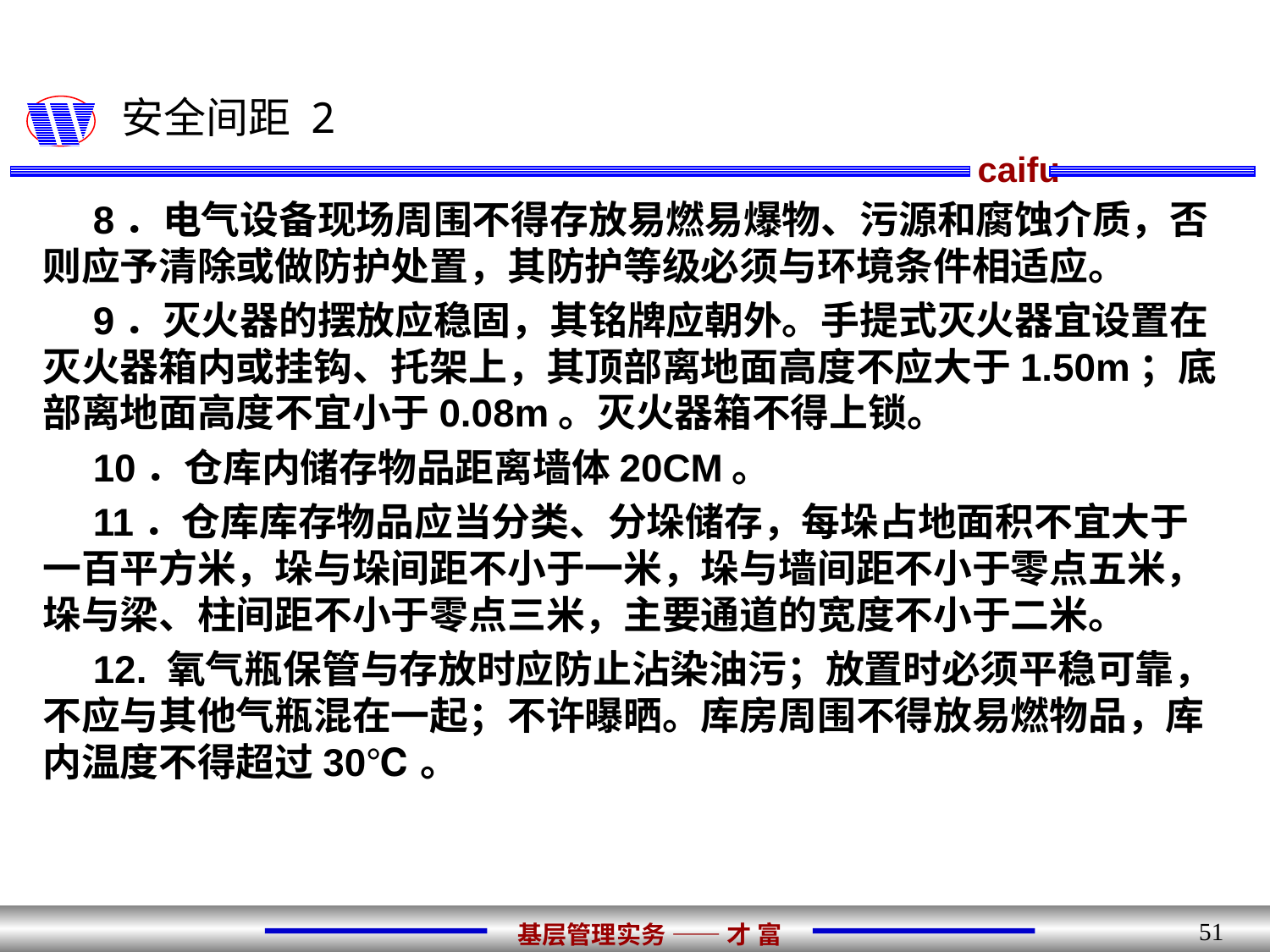

# 安全间距 2
8．电气设备现场周围不得存放易燃易爆物、污源和腐蚀介质，否则应予清除或做防护处置，其防护等级必须与环境条件相适应。
9．灭火器的摆放应稳固，其铭牌应朝外。手提式灭火器宜设置在灭火器箱内或挂钩、托架上，其顶部离地面高度不应大于1.50m；底部离地面高度不宜小于0.08m。灭火器箱不得上锁。
10．仓库内储存物品距离墙体20CM。
11．仓库库存物品应当分类、分垛储存，每垛占地面积不宜大于一百平方米，垛与垛间距不小于一米，垛与墙间距不小于零点五米，垛与梁、柱间距不小于零点三米，主要通道的宽度不小于二米。
12. 氧气瓶保管与存放时应防止沾染油污；放置时必须平稳可靠，不应与其他气瓶混在一起；不许曝晒。库房周围不得放易燃物品，库内温度不得超过30℃。